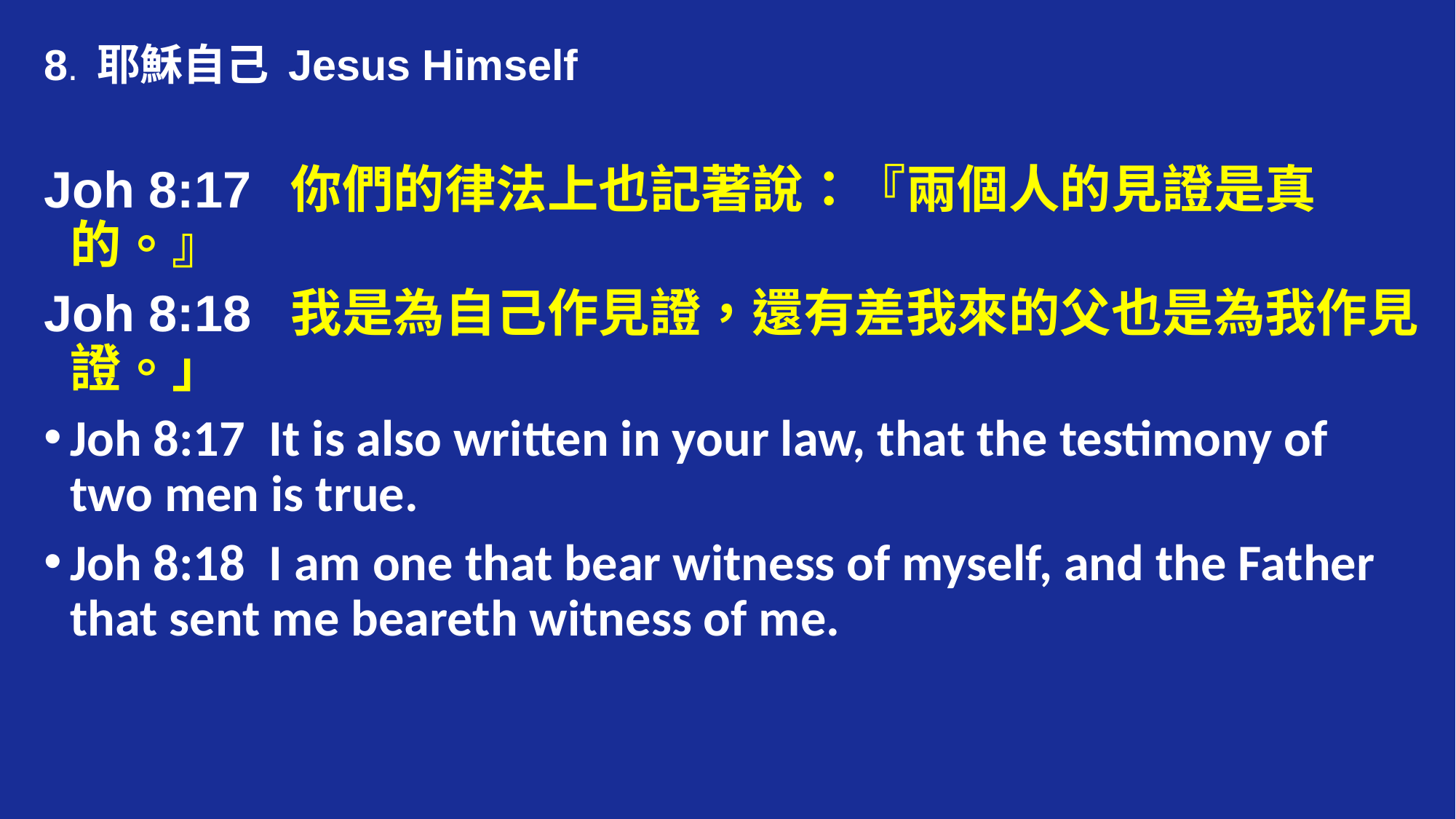

8. 耶穌自己 Jesus Himself

Joh 8:17  你們的律法上也記著說：『兩個人的見證是真的。』
Joh 8:18  我是為自己作見證，還有差我來的父也是為我作見證。」
Joh 8:17  It is also written in your law, that the testimony of two men is true.
Joh 8:18  I am one that bear witness of myself, and the Father that sent me beareth witness of me.